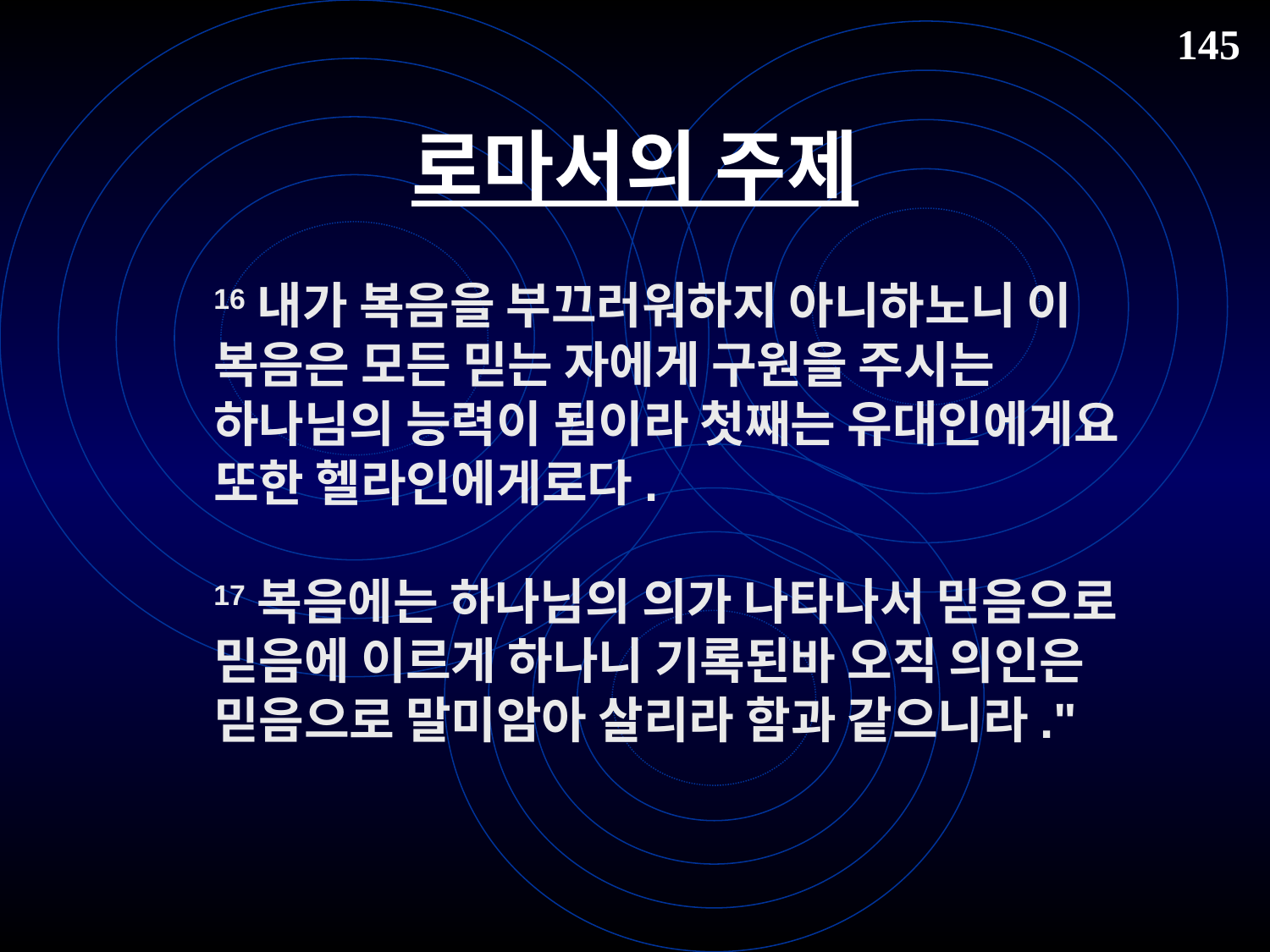

145
# 로마서의 주제
16내가 복음을 부끄러워하지 아니하노니 이 복음은 모든 믿는 자에게 구원을 주시는 하나님의 능력이 됨이라 첫째는 유대인에게요 또한 헬라인에게로다.
17복음에는 하나님의 의가 나타나서 믿음으로 믿음에 이르게 하나니 기록된바 오직 의인은 믿음으로 말미암아 살리라 함과 같으니라."